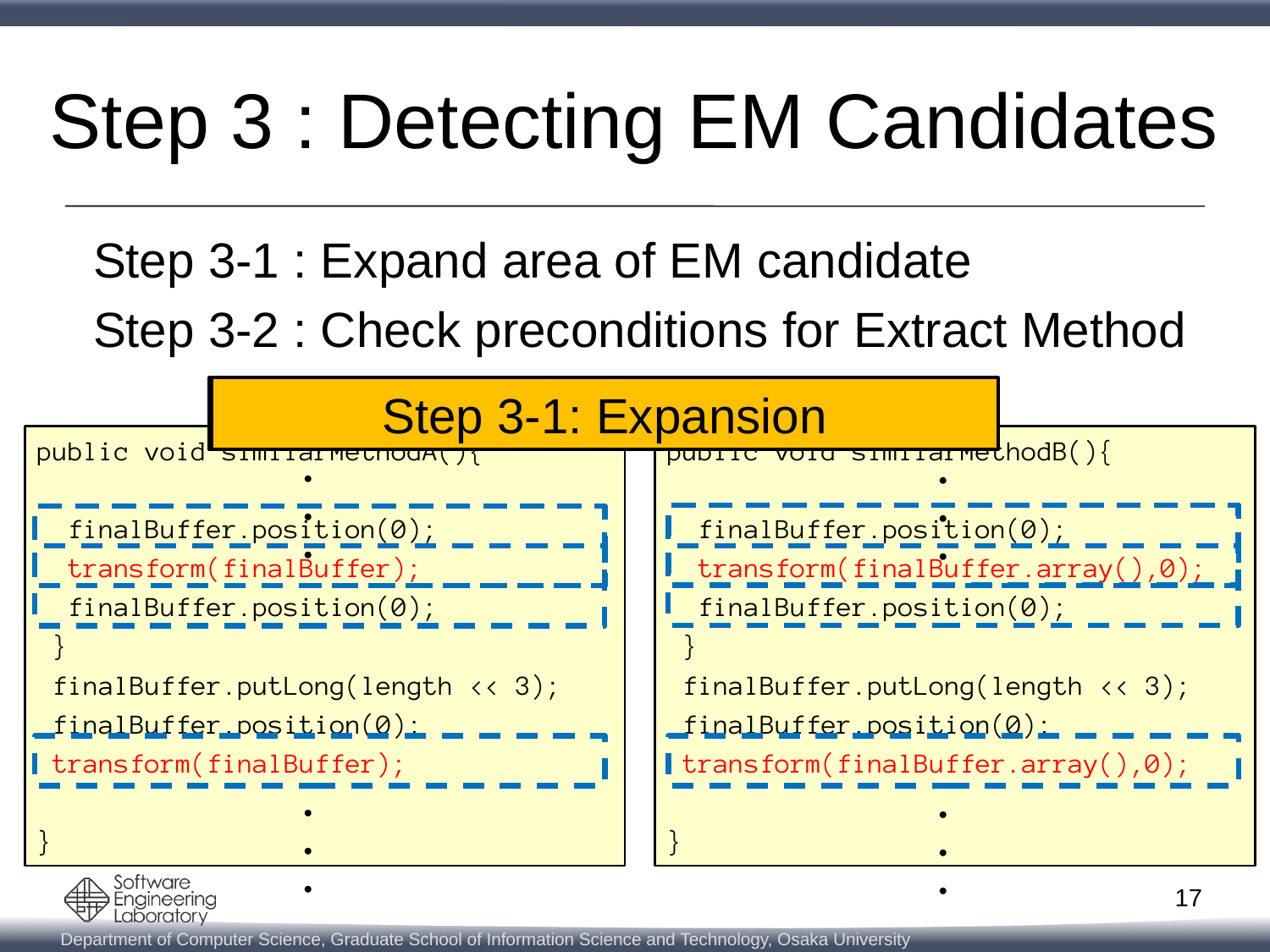

Step 3 : Detecting EM Candidates
Step 3-1 : Expand area of EM candidate
Step 3-2 : Check preconditions for Extract Method
Step 3-2 : Checking Preconditions
Step 3-1: Expansion
public void similarMethodA(){

  finalBuffer.position(0);
  transform(finalBuffer);
  finalBuffer.position(0);
 }
 finalBuffer.putLong(length << 3);
 finalBuffer.position(0);
 transform(finalBuffer);

}
public void similarMethodB(){

  finalBuffer.position(0);
  transform(finalBuffer.array(),0);
  finalBuffer.position(0);
 }
 finalBuffer.putLong(length << 3);
 finalBuffer.position(0);
 transform(finalBuffer.array(),0);

}
・・・
・・・

・・・
・・・
17